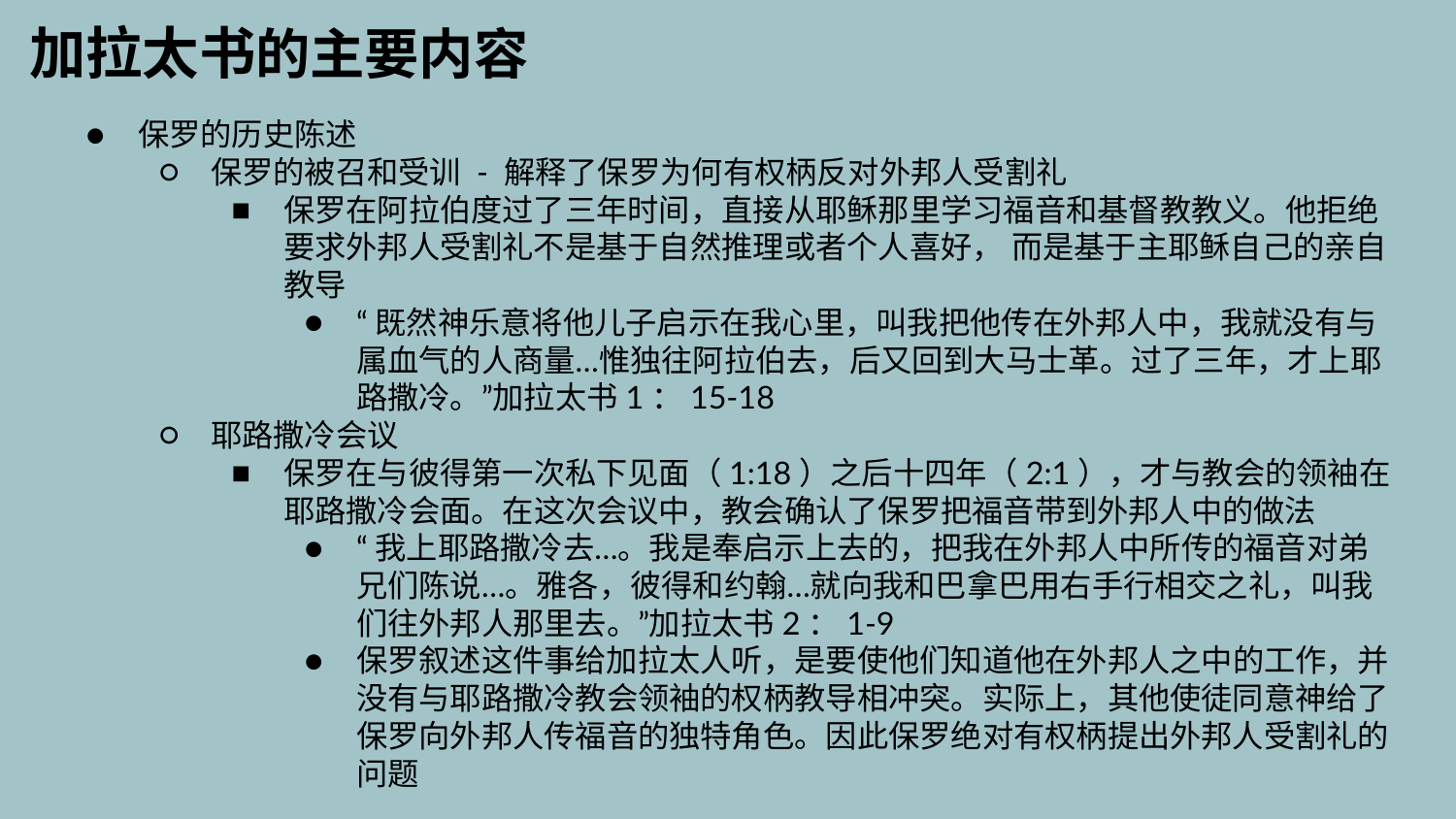

加拉太书的主要内容
保罗的历史陈述
保罗的被召和受训 - 解释了保罗为何有权柄反对外邦人受割礼
保罗在阿拉伯度过了三年时间，直接从耶稣那里学习福音和基督教教义。他拒绝要求外邦人受割礼不是基于自然推理或者个人喜好， 而是基于主耶稣自己的亲自教导
“既然神乐意将他儿子启示在我心里，叫我把他传在外邦人中，我就没有与属血气的人商量…惟独往阿拉伯去，后又回到大马士革。过了三年，才上耶路撒冷。”加拉太书1：15-18
耶路撒冷会议
保罗在与彼得第一次私下见面（1:18）之后十四年（2:1），才与教会的领袖在耶路撒冷会面。在这次会议中，教会确认了保罗把福音带到外邦人中的做法
“我上耶路撒冷去…。我是奉启示上去的，把我在外邦人中所传的福音对弟兄们陈说…。雅各，彼得和约翰…就向我和巴拿巴用右手行相交之礼，叫我们往外邦人那里去。”加拉太书2：1-9
保罗叙述这件事给加拉太人听，是要使他们知道他在外邦人之中的工作，并没有与耶路撒冷教会领袖的权柄教导相冲突。实际上，其他使徒同意神给了保罗向外邦人传福音的独特角色。因此保罗绝对有权柄提出外邦人受割礼的问题